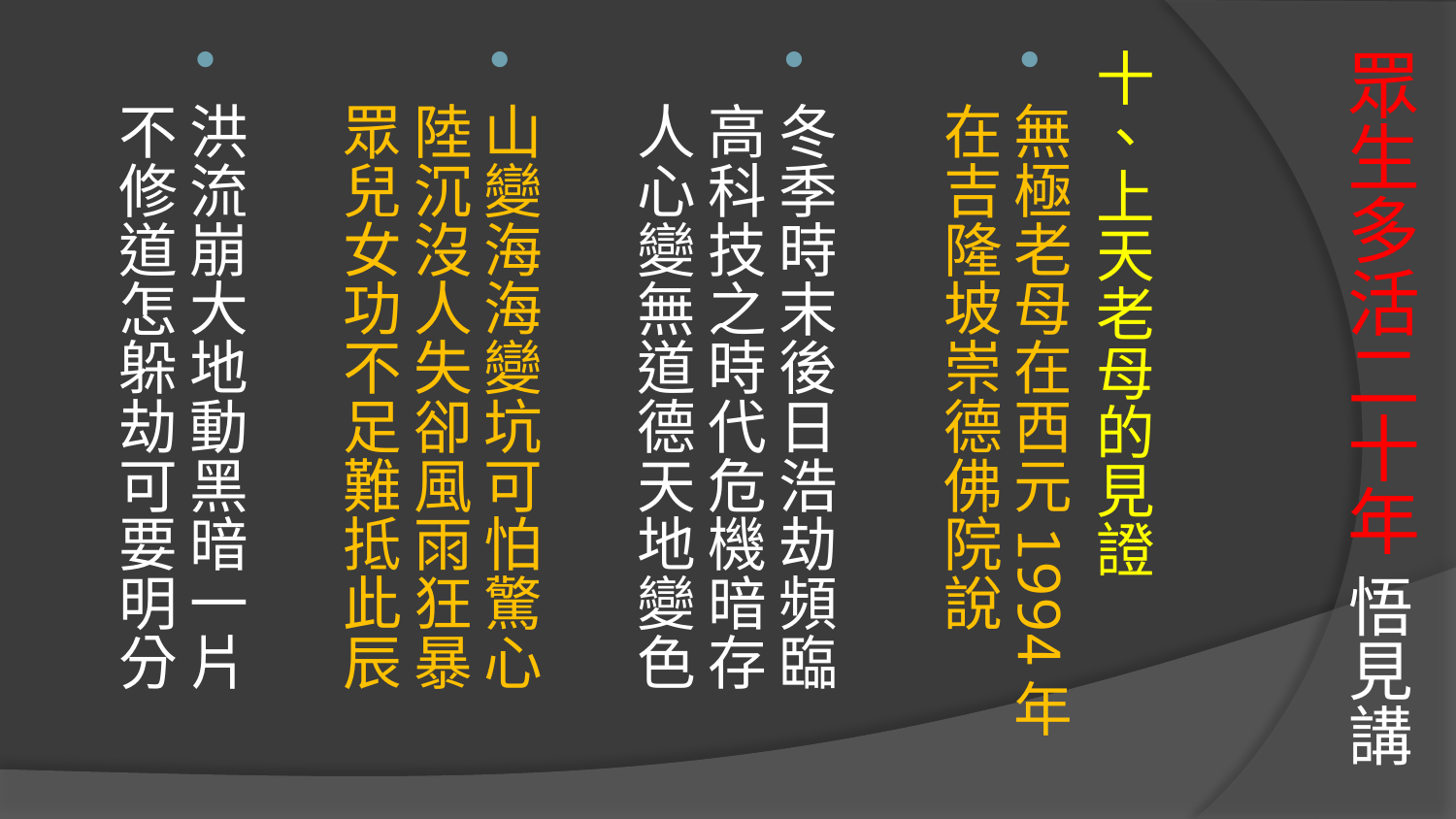

# 眾生多活二十年 悟見講
十、上天老母的見證
無極老母在西元1994年在吉隆坡崇德佛院說

冬季時末後日浩劫頻臨　高科技之時代危機暗存　人心變無道德天地變色
山變海海變坑可怕驚心　陸沉沒人失卻風雨狂暴　眾兒女功不足難抵此辰
洪流崩大地動黑暗一片　不修道怎躲劫可要明分